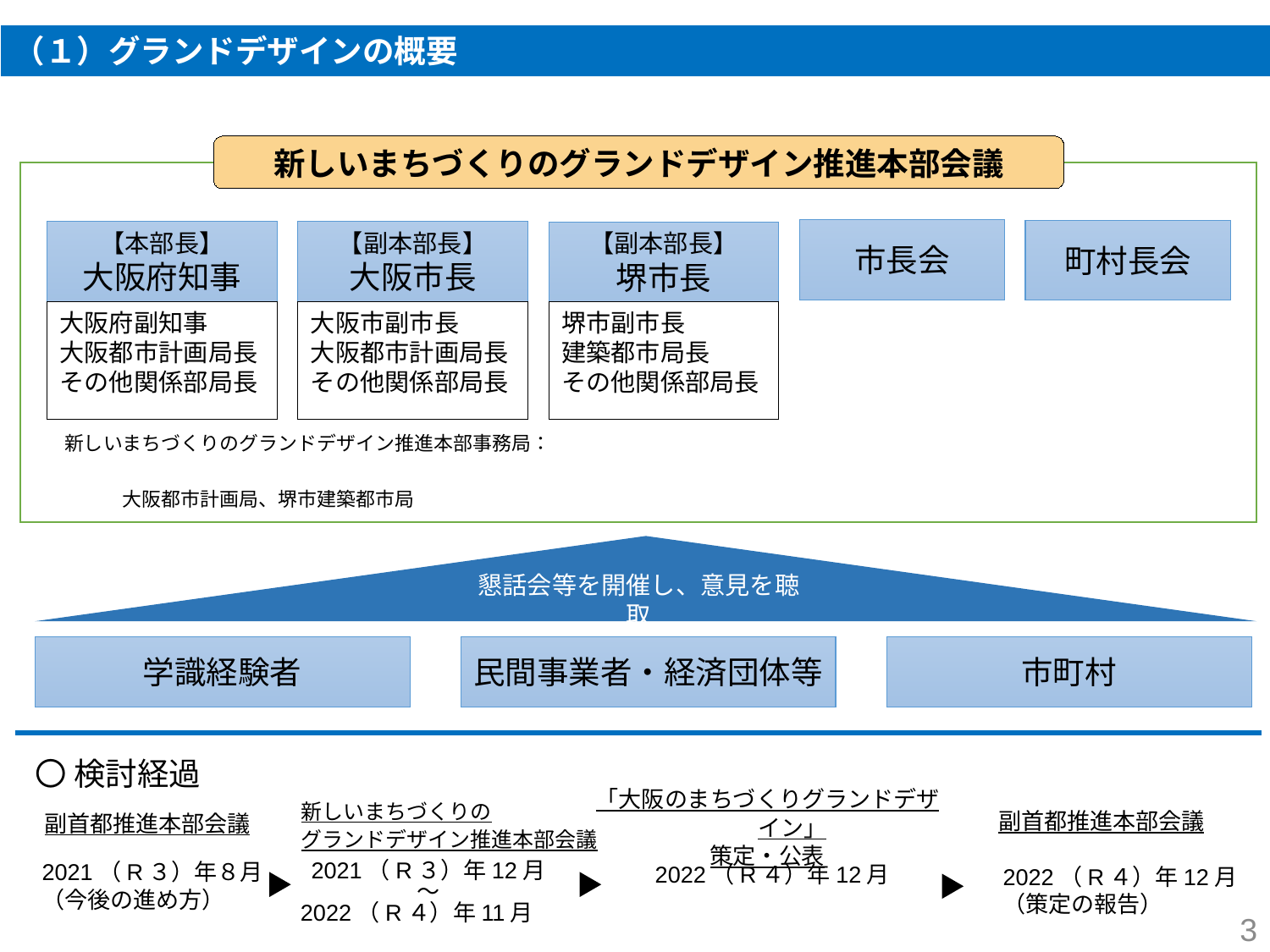

（１）グランドデザインの概要
新しいまちづくりのグランドデザイン推進本部会議

市長会
町村長会
【本部長】
大阪府知事
大阪府副知事
大阪都市計画局長
その他関係部局長
【副本部長】
大阪市長
大阪市副市長
大阪都市計画局長
その他関係部局長

【副本部長】
堺市長
堺市副市長
建築都市局長
その他関係部局長

新しいまちづくりのグランドデザイン推進本部事務局：
　　　大阪都市計画局、堺市建築都市局

懇話会等を開催し、意見を聴取
学識経験者
民間事業者・経済団体等
市町村
〇 検討経過
新しいまちづくりの
グランドデザイン推進本部会議
副首都推進本部会議
副首都推進本部会議
「大阪のまちづくりグランドデザイン」
策定・公表
2021（R３）年12月
～
2022（R４）年11月
2022（R４）年12月
（策定の報告）
2021（R３）年８月
（今後の進め方）
2022（R４）年12月

3